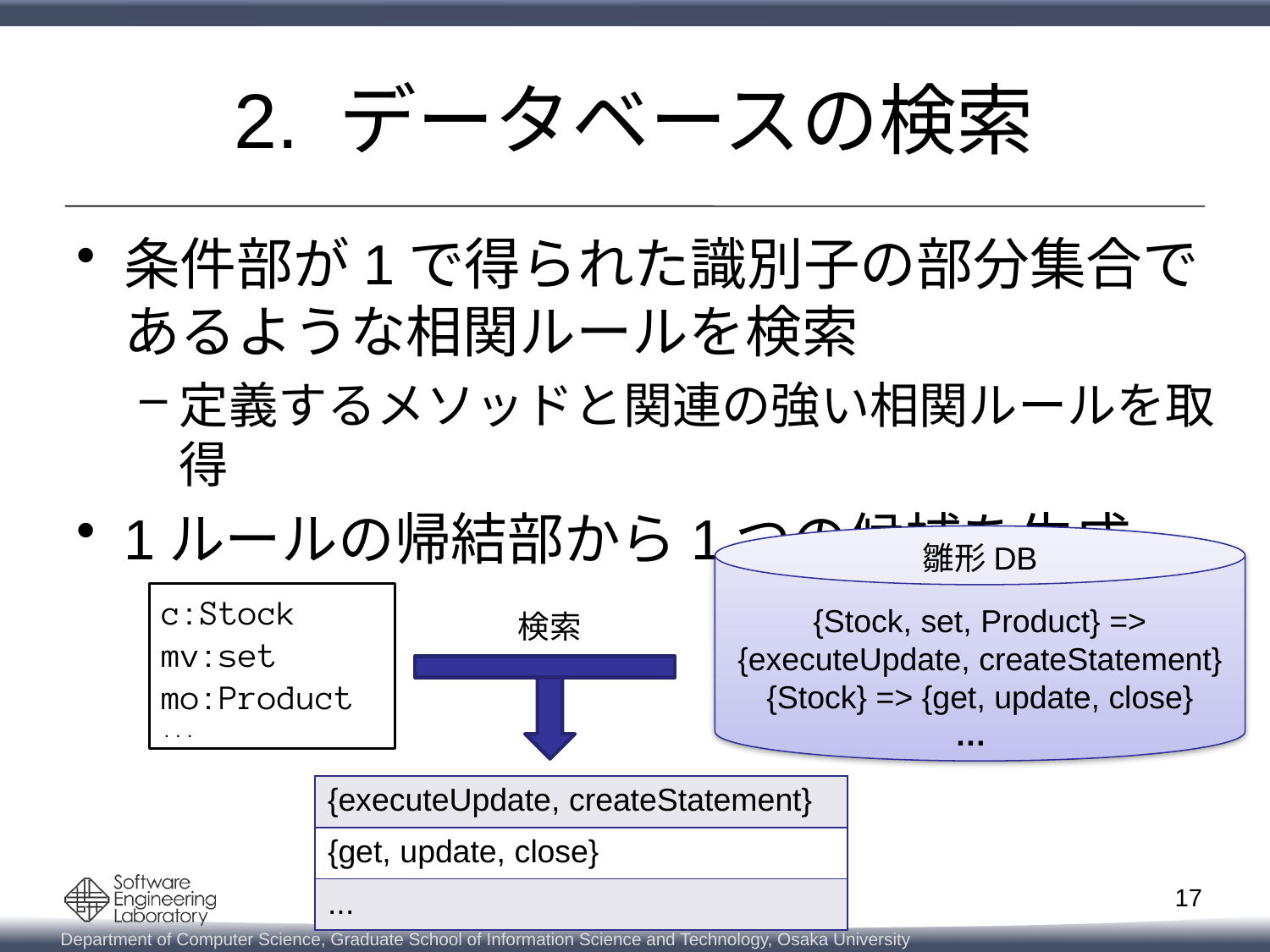

# 2. データベースの検索
条件部が1で得られた識別子の部分集合で
あるような相関ルールを検索
定義するメソッドと関連の強い相関ルールを取得
1ルールの帰結部から1つの候補を生成
{Stock, set, Product} => {executeUpdate, createStatement}
{Stock} => {get, update, close}
雛形DB
c:Stock
mv:set
mo:Product
...
検索

…
| {executeUpdate, createStatement} |
| --- |
| {get, update, close} |
| ... |
17